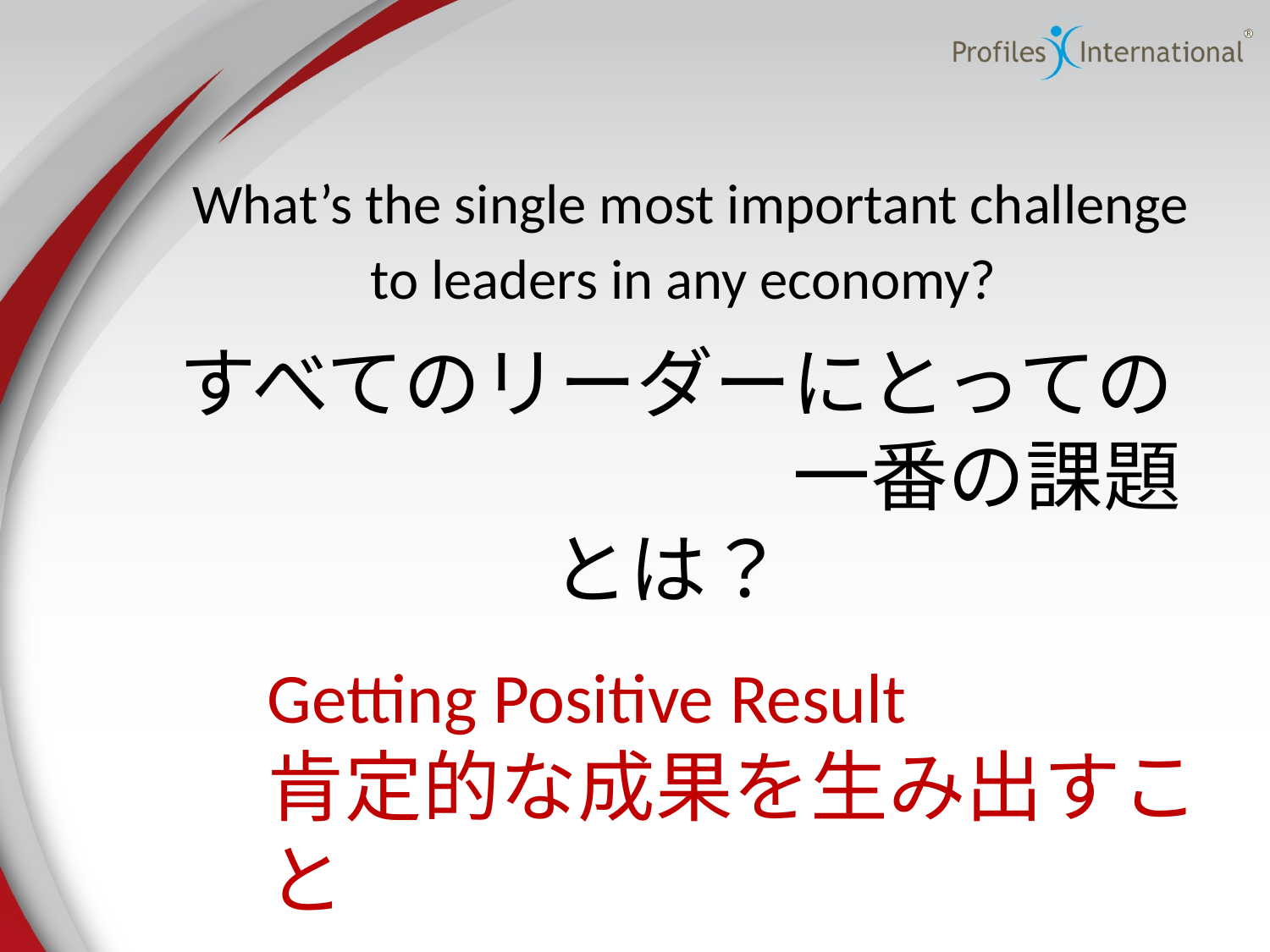

What’s the single most important challenge to leaders in any economy?
すべてのリーダーにとっての　　　　　　　　一番の課題とは？
Getting Positive Result
肯定的な成果を生み出すこと